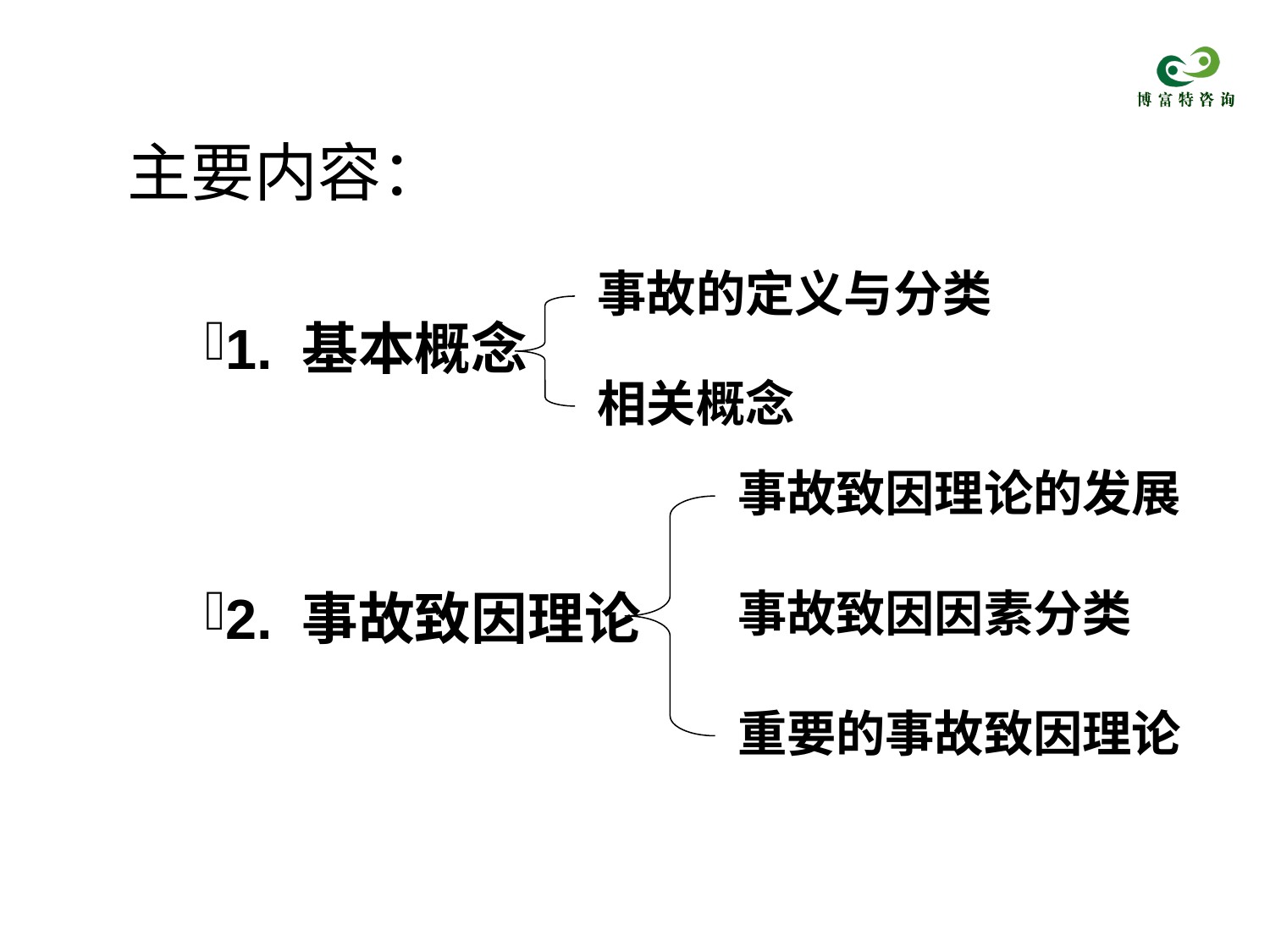

主要内容：
事故的定义与分类

1. 基本概念

2. 事故致因理论
相关概念
事故致因理论的发展

事故致因因素分类
重要的事故致因理论